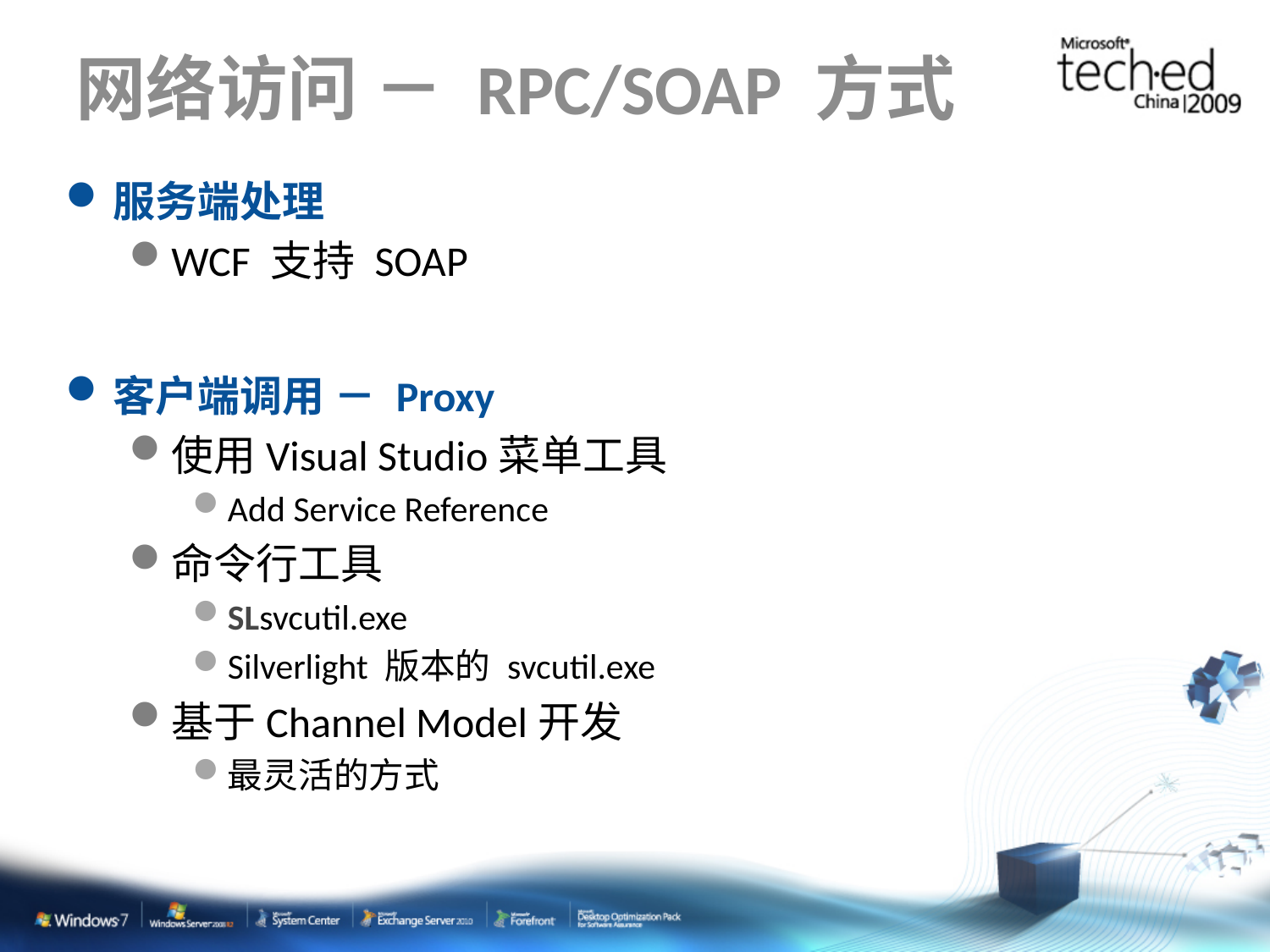

# 网络访问 － RPC/SOAP 方式
服务端处理
WCF 支持 SOAP

客户端调用 － Proxy
使用Visual Studio菜单工具
Add Service Reference
命令行工具
SLsvcutil.exe
Silverlight 版本的 svcutil.exe
基于Channel Model开发
最灵活的方式